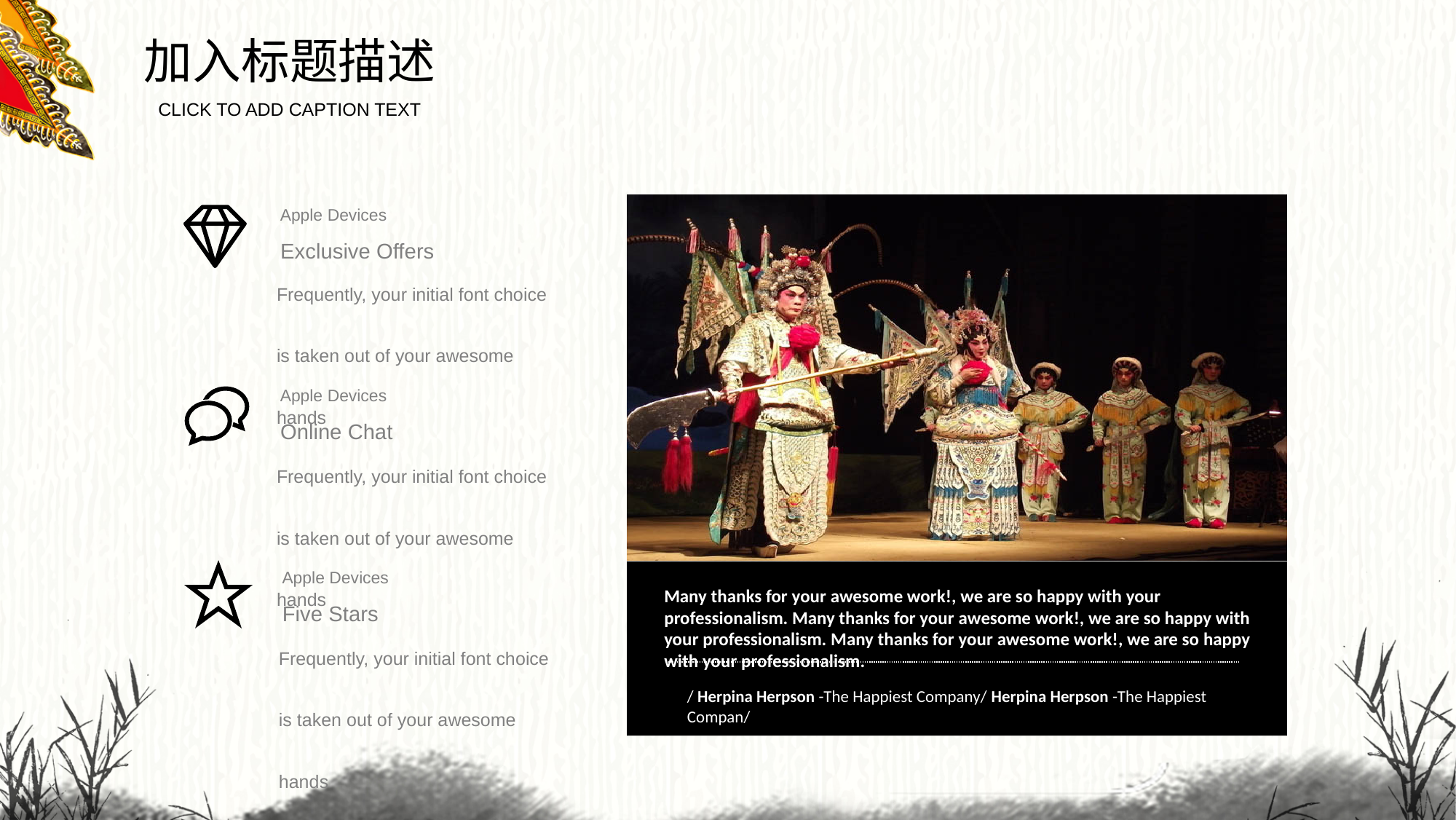

加入标题描述
CLICK TO ADD CAPTION TEXT

Many thanks for your awesome work!, we are so happy with your professionalism. Many thanks for your awesome work!, we are so happy with your professionalism. Many thanks for your awesome work!, we are so happy with your professionalism.

/ Herpina Herpson -The Happiest Company/ Herpina Herpson -The Happiest Compan/
Apple Devices

Frequently, your initial font choice is taken out of your awesome hands
Exclusive Offers
Apple Devices

Online Chat
Frequently, your initial font choice is taken out of your awesome hands
Apple Devices

Five Stars
Frequently, your initial font choice is taken out of your awesome hands